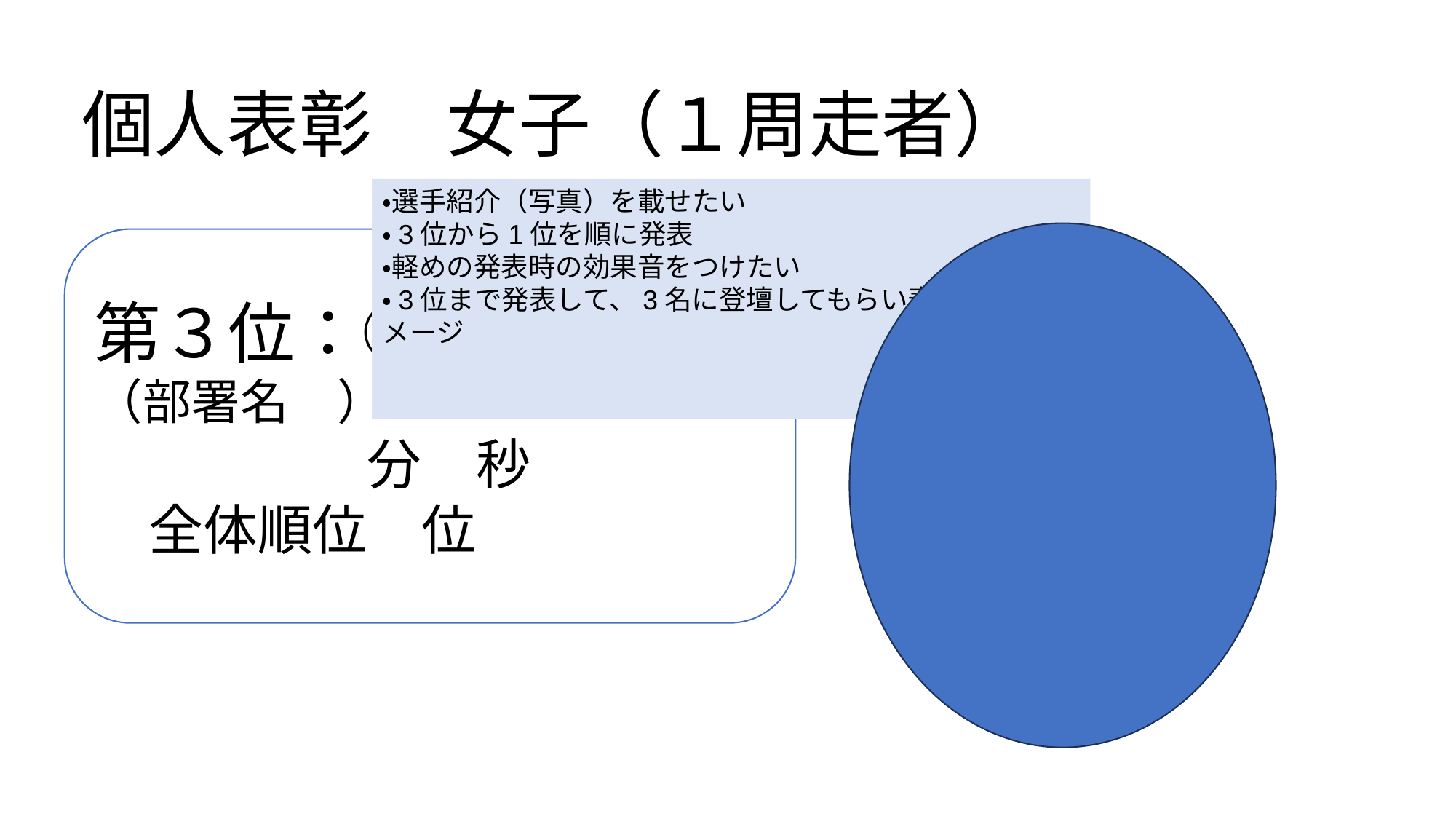

# 個人表彰　女子（１周走者）

・選手紹介（写真）を載せたい
・3位から1位を順に発表
・軽めの発表時の効果音をつけたい
・3位まで発表して、3名に登壇してもらい表彰するイメージ

第３位：○○　○○（部署名　）
　　　　　分　秒
　全体順位　位